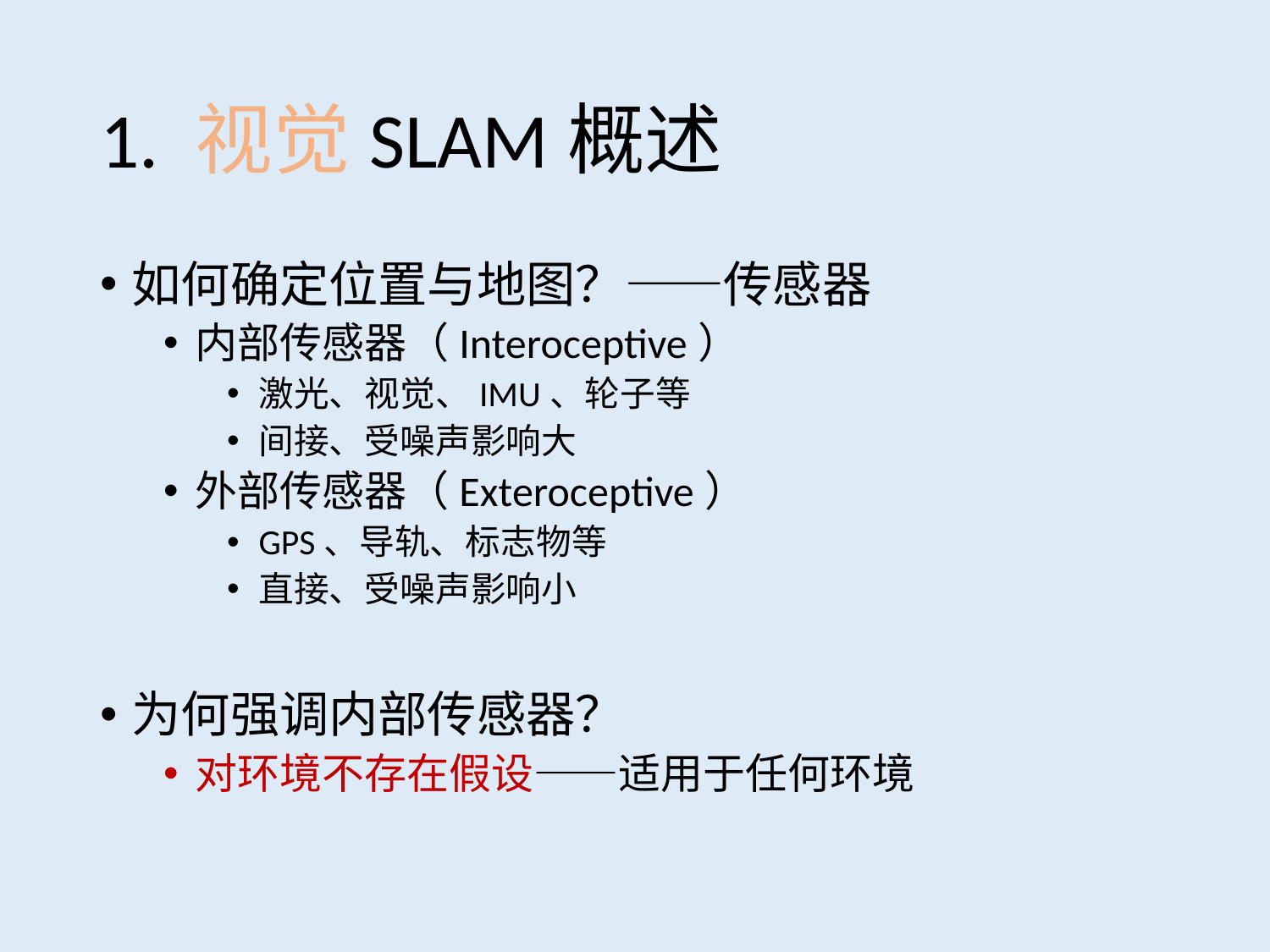

# 1. 视觉SLAM概述
如何确定位置与地图？——传感器
内部传感器（Interoceptive）
激光、视觉、IMU、轮子等
间接、受噪声影响大
外部传感器（Exteroceptive）
GPS、导轨、标志物等
直接、受噪声影响小

为何强调内部传感器？
对环境不存在假设——适用于任何环境